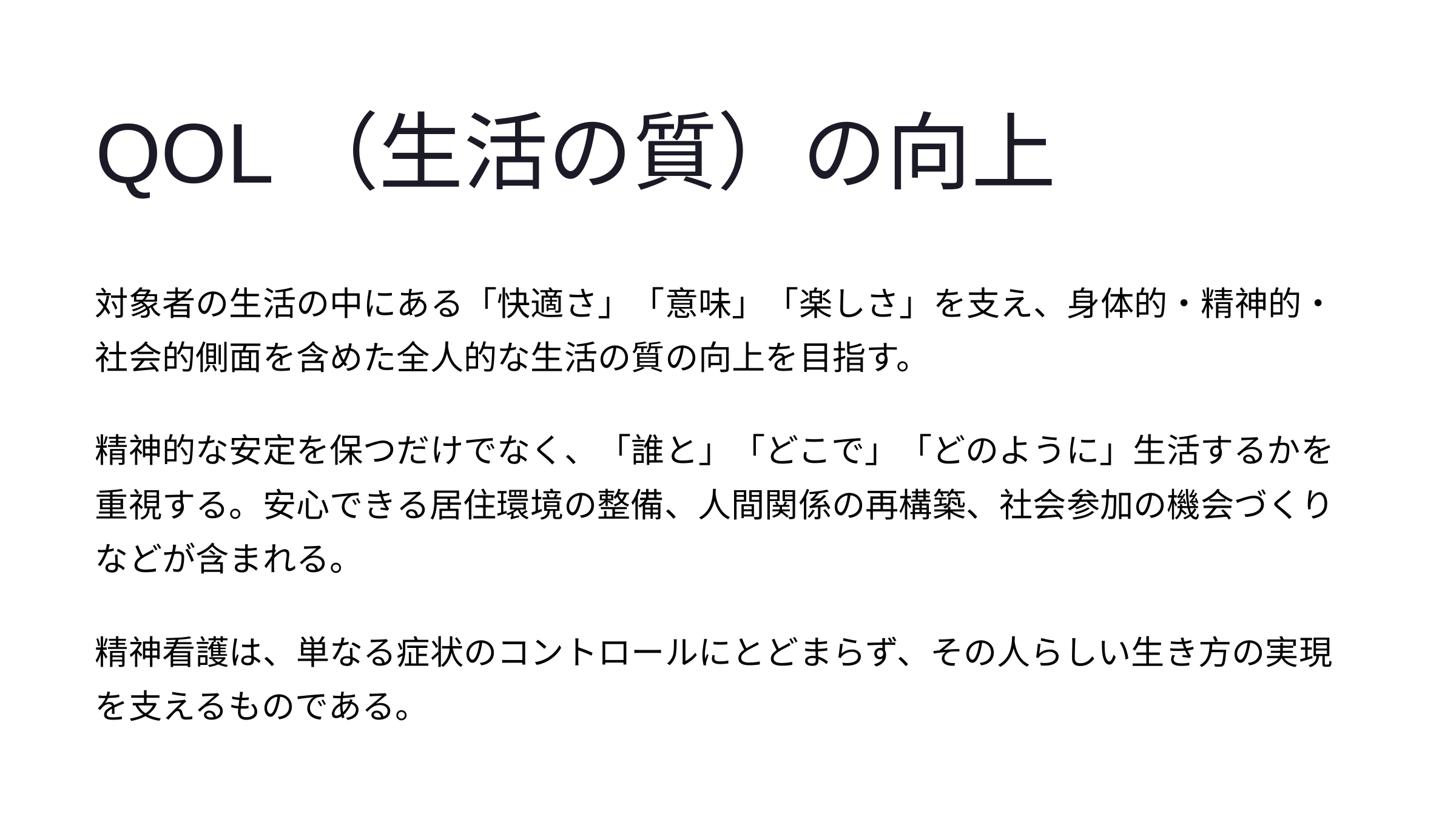

QOL（生活の質）の向上
対象者の生活の中にある「快適さ」「意味」「楽しさ」を支え、身体的・精神的・社会的側面を含めた全人的な生活の質の向上を目指す。
精神的な安定を保つだけでなく、「誰と」「どこで」「どのように」生活するかを重視する。安心できる居住環境の整備、人間関係の再構築、社会参加の機会づくりなどが含まれる。
精神看護は、単なる症状のコントロールにとどまらず、その人らしい生き方の実現を支えるものである。